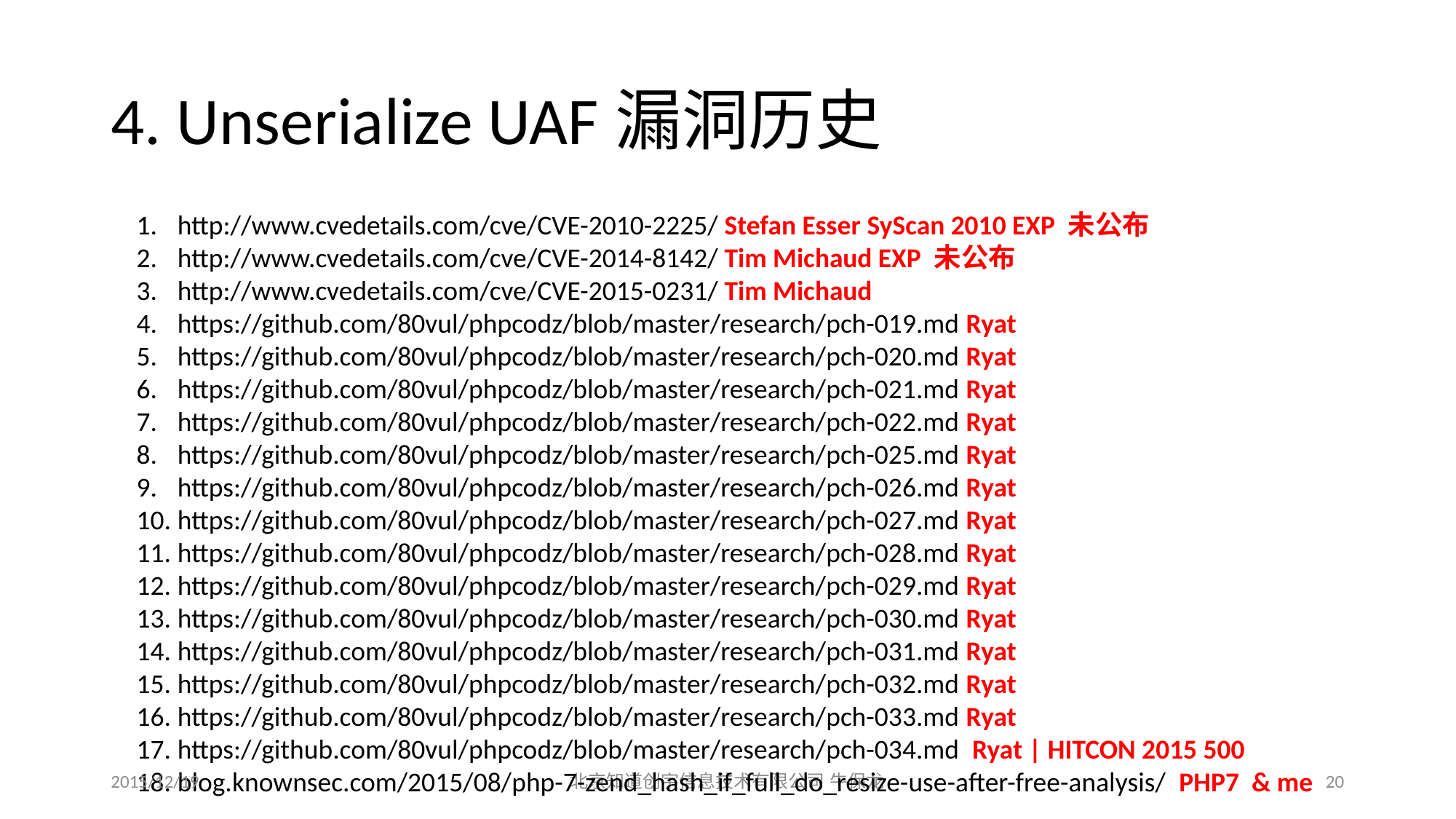

# 4. Unserialize UAF漏洞历史
http://www.cvedetails.com/cve/CVE-2010-2225/ Stefan Esser SyScan 2010 EXP 未公布
http://www.cvedetails.com/cve/CVE-2014-8142/ Tim Michaud EXP 未公布
http://www.cvedetails.com/cve/CVE-2015-0231/ Tim Michaud
https://github.com/80vul/phpcodz/blob/master/research/pch-019.md Ryat
https://github.com/80vul/phpcodz/blob/master/research/pch-020.md Ryat
https://github.com/80vul/phpcodz/blob/master/research/pch-021.md Ryat
https://github.com/80vul/phpcodz/blob/master/research/pch-022.md Ryat
https://github.com/80vul/phpcodz/blob/master/research/pch-025.md Ryat
https://github.com/80vul/phpcodz/blob/master/research/pch-026.md Ryat
https://github.com/80vul/phpcodz/blob/master/research/pch-027.md Ryat
https://github.com/80vul/phpcodz/blob/master/research/pch-028.md Ryat
https://github.com/80vul/phpcodz/blob/master/research/pch-029.md Ryat
https://github.com/80vul/phpcodz/blob/master/research/pch-030.md Ryat
https://github.com/80vul/phpcodz/blob/master/research/pch-031.md Ryat
https://github.com/80vul/phpcodz/blob/master/research/pch-032.md Ryat
https://github.com/80vul/phpcodz/blob/master/research/pch-033.md Ryat
https://github.com/80vul/phpcodz/blob/master/research/pch-034.md  Ryat | HITCON 2015 500
blog.knownsec.com/2015/08/php-7-zend_hash_if_full_do_resize-use-after-free-analysis/  PHP7  & me
2015/12/19
北京知道创宇信息技术有限公司 牛保龙
20